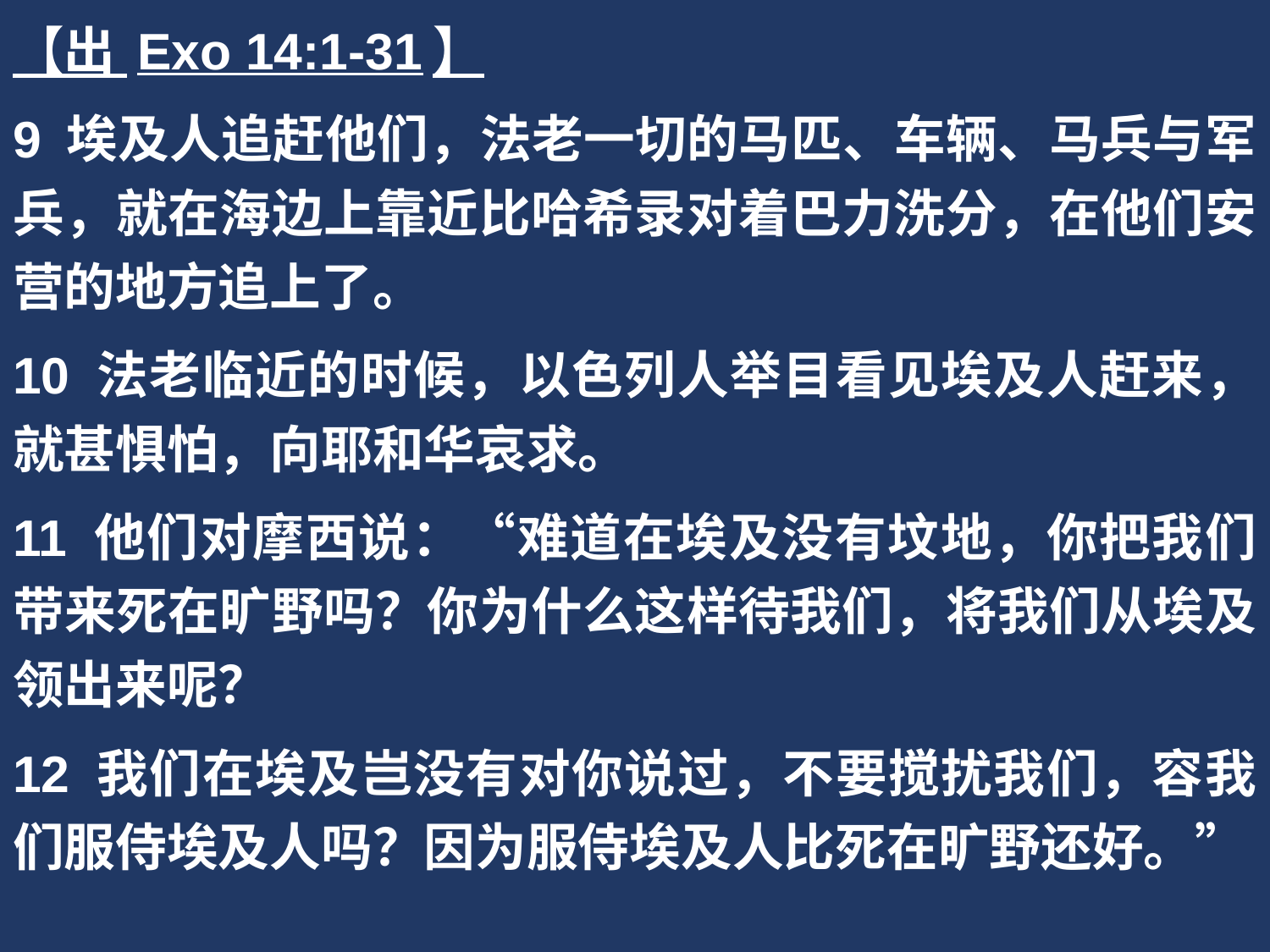

【出 Exo 14:1-31】
9 埃及人追赶他们，法老一切的马匹、车辆、马兵与军兵，就在海边上靠近比哈希录对着巴力洗分，在他们安营的地方追上了。
10 法老临近的时候，以色列人举目看见埃及人赶来，就甚惧怕，向耶和华哀求。
11 他们对摩西说：“难道在埃及没有坟地，你把我们带来死在旷野吗？你为什么这样待我们，将我们从埃及领出来呢？
12 我们在埃及岂没有对你说过，不要搅扰我们，容我们服侍埃及人吗？因为服侍埃及人比死在旷野还好。”